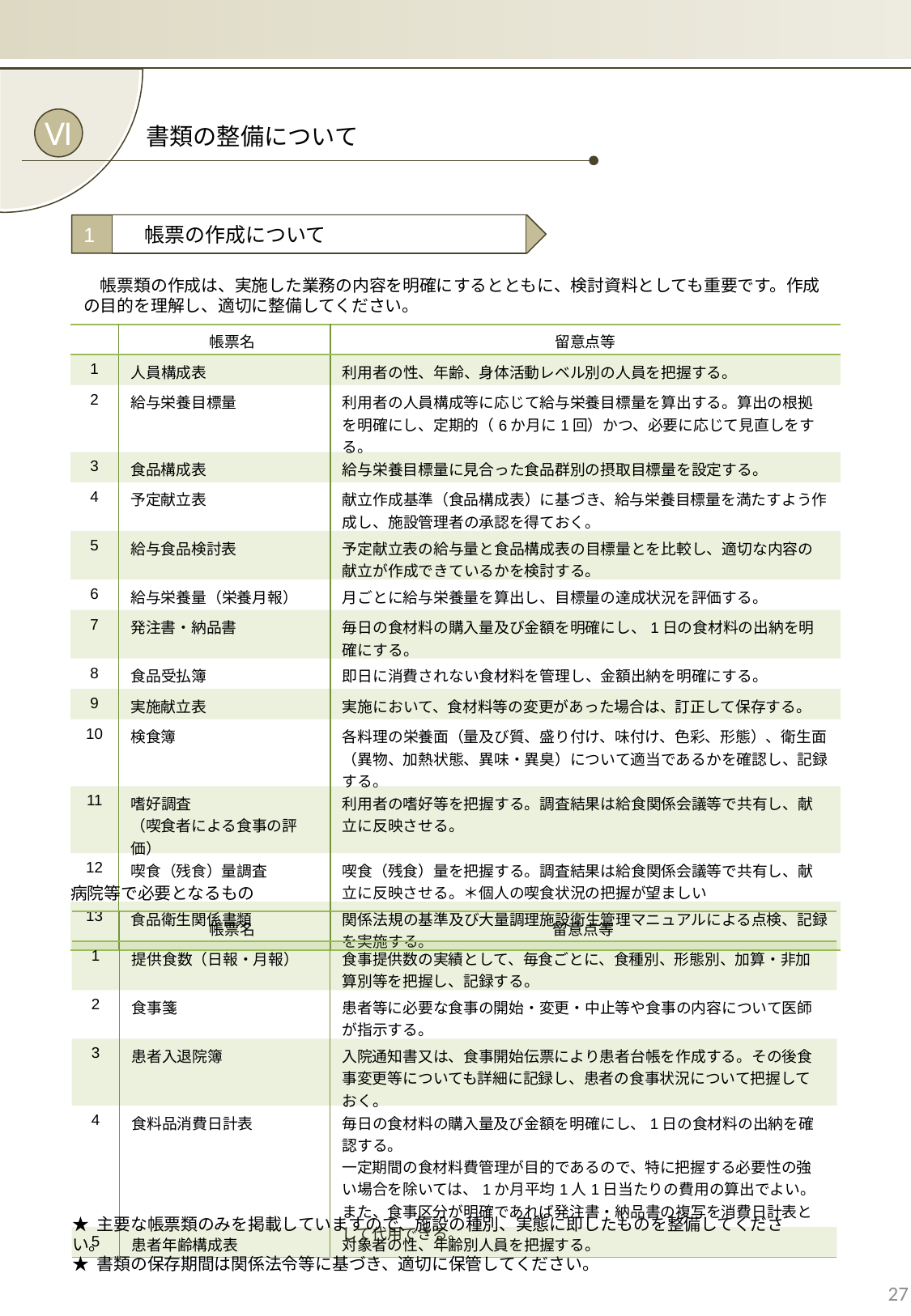

Ⅵ
書類の整備について

1
　帳票の作成について
　帳票類の作成は、実施した業務の内容を明確にするとともに、検討資料としても重要です。作成の目的を理解し、適切に整備してください。
|  | 帳票名 | 留意点等 |
| --- | --- | --- |
| 1 | 人員構成表 | 利用者の性、年齢、身体活動レベル別の人員を把握する。 |
| 2 | 給与栄養目標量 | 利用者の人員構成等に応じて給与栄養目標量を算出する。算出の根拠を明確にし、定期的（6か月に1回）かつ、必要に応じて見直しをする。 |
| 3 | 食品構成表 | 給与栄養目標量に見合った食品群別の摂取目標量を設定する。 |
| 4 | 予定献立表 | 献立作成基準（食品構成表）に基づき、給与栄養目標量を満たすよう作成し、施設管理者の承認を得ておく。 |
| 5 | 給与食品検討表 | 予定献立表の給与量と食品構成表の目標量とを比較し、適切な内容の献立が作成できているかを検討する。 |
| 6 | 給与栄養量（栄養月報） | 月ごとに給与栄養量を算出し、目標量の達成状況を評価する。 |
| 7 | 発注書・納品書 | 毎日の食材料の購入量及び金額を明確にし、1日の食材料の出納を明確にする。 |
| 8 | 食品受払簿 | 即日に消費されない食材料を管理し、金額出納を明確にする。 |
| 9 | 実施献立表 | 実施において、食材料等の変更があった場合は、訂正して保存する。 |
| 10 | 検食簿 | 各料理の栄養面（量及び質、盛り付け、味付け、色彩、形態）、衛生面（異物、加熱状態、異味・異臭）について適当であるかを確認し、記録する。 |
| 11 | 嗜好調査 （喫食者による食事の評価） | 利用者の嗜好等を把握する。調査結果は給食関係会議等で共有し、献立に反映させる。 |
| 12 | 喫食（残食）量調査 | 喫食（残食）量を把握する。調査結果は給食関係会議等で共有し、献立に反映させる。＊個人の喫食状況の把握が望ましい |
| 13 | 食品衛生関係書類 | 関係法規の基準及び大量調理施設衛生管理マニュアルによる点検、記録を実施する。 |
病院等で必要となるもの
|  | 帳票名 | 留意点等 |
| --- | --- | --- |
| 1 | 提供食数（日報・月報） | 食事提供数の実績として、毎食ごとに、食種別、形態別、加算・非加算別等を把握し、記録する。 |
| 2 | 食事箋 | 患者等に必要な食事の開始・変更・中止等や食事の内容について医師が指示する。 |
| 3 | 患者入退院簿 | 入院通知書又は、食事開始伝票により患者台帳を作成する。その後食事変更等についても詳細に記録し、患者の食事状況について把握しておく。 |
| 4 | 食料品消費日計表 | 毎日の食材料の購入量及び金額を明確にし、1日の食材料の出納を確認する。 一定期間の食材料費管理が目的であるので、特に把握する必要性の強い場合を除いては、1か月平均1人1日当たりの費用の算出でよい。また、食事区分が明確であれば発注書・納品書の複写を消費日計表として代用できる。 |
| 5 | 患者年齢構成表 | 対象者の性、年齢別人員を把握する。 |
★ 主要な帳票類のみを掲載していますので、施設の種別、実態に即したものを整備してください。
★ 書類の保存期間は関係法令等に基づき、適切に保管してください。
27